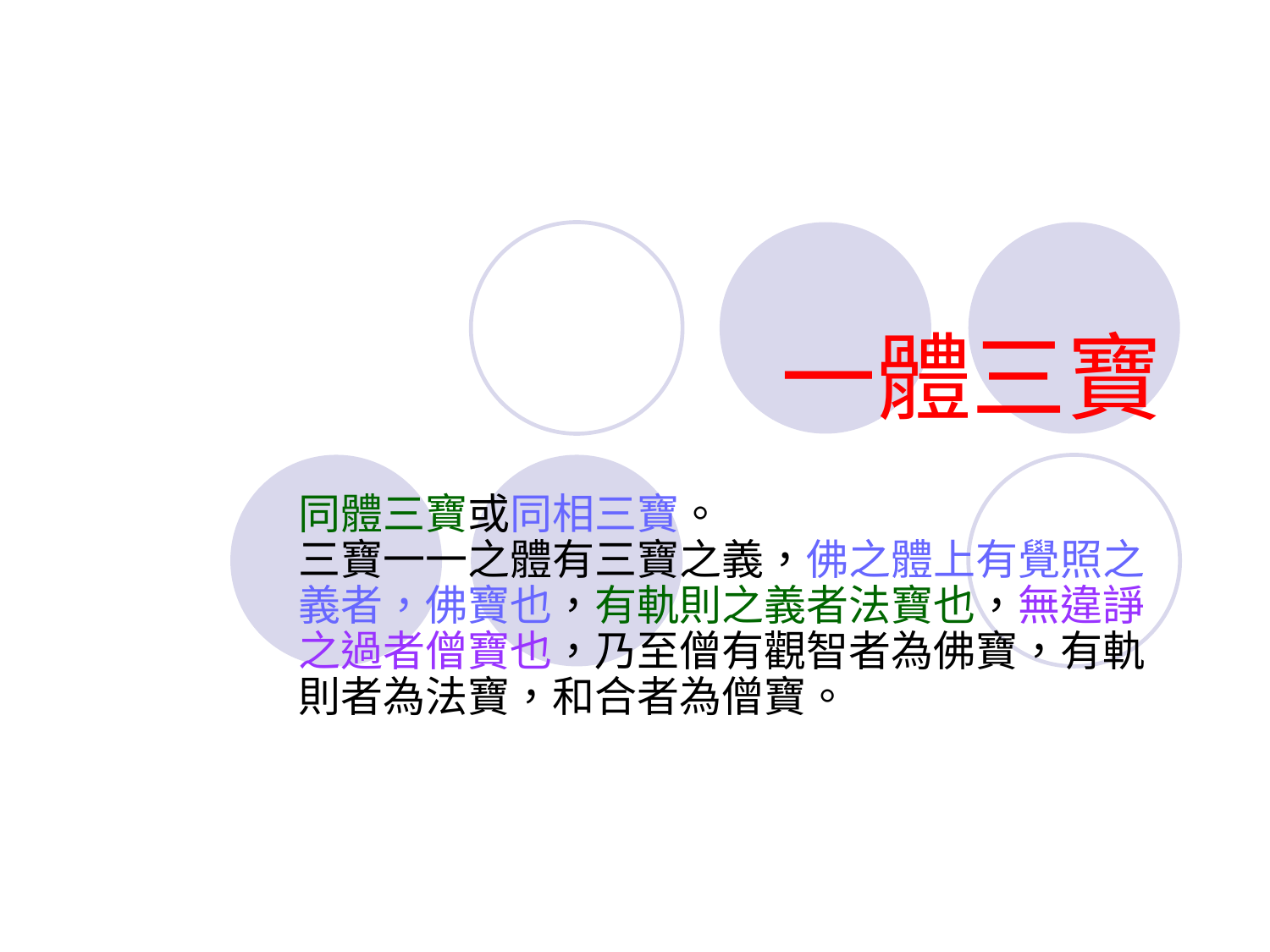

# 一體三寶
同體三寶或同相三寶。
三寶一一之體有三寶之義，佛之體上有覺照之義者，佛寶也，有軌則之義者法寶也，無違諍之過者僧寶也，乃至僧有觀智者為佛寶，有軌則者為法寶，和合者為僧寶。